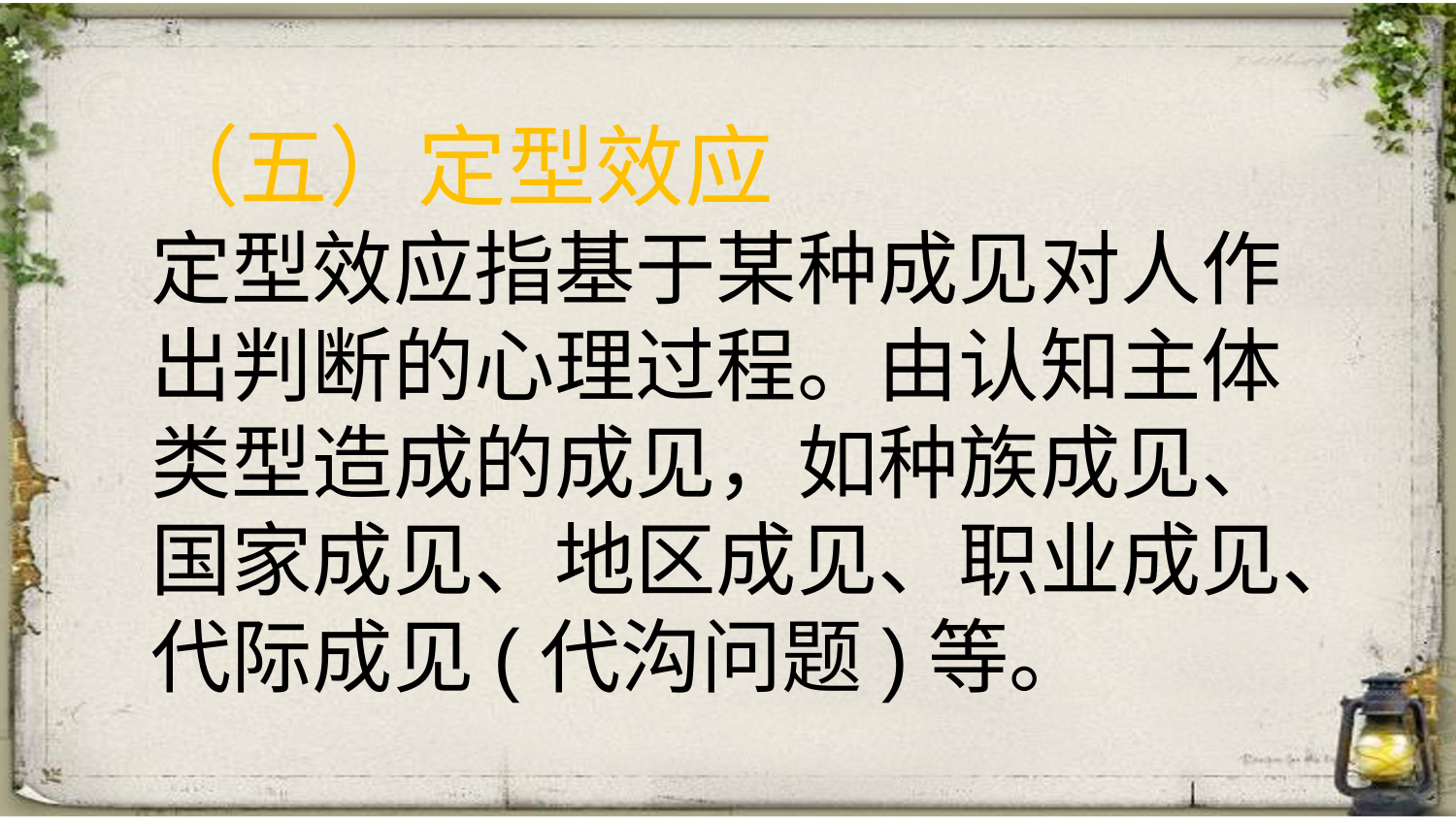

（五）定型效应
定型效应指基于某种成见对人作出判断的心理过程。由认知主体类型造成的成见，如种族成见、国家成见、地区成见、职业成见、代际成见(代沟问题)等。